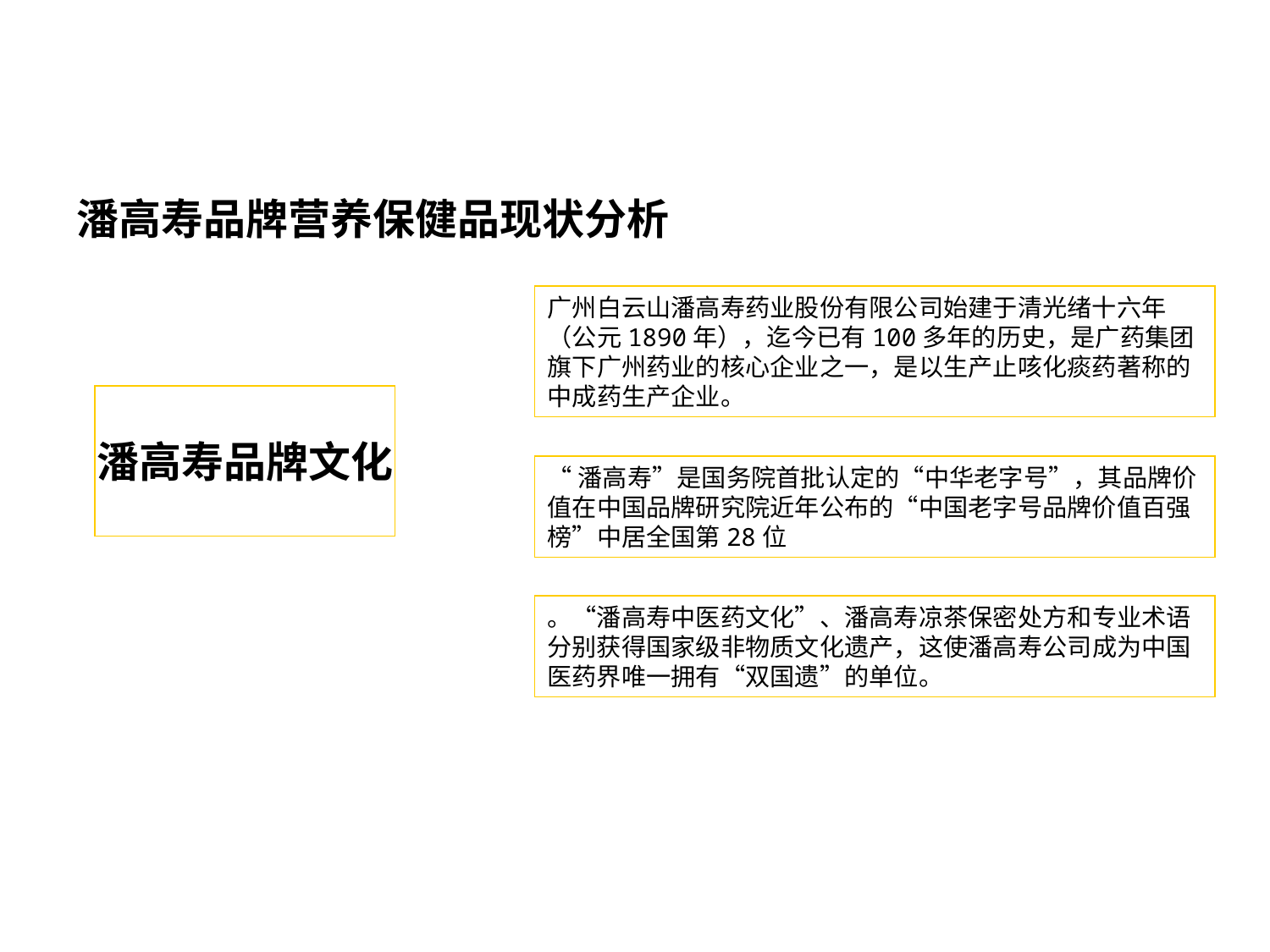

潘高寿品牌营养保健品现状分析

广州白云山潘高寿药业股份有限公司始建于清光绪十六年（公元1890年），迄今已有100多年的历史，是广药集团旗下广州药业的核心企业之一，是以生产止咳化痰药著称的中成药生产企业。
潘高寿品牌文化
“潘高寿”是国务院首批认定的“中华老字号”，其品牌价值在中国品牌研究院近年公布的“中国老字号品牌价值百强榜”中居全国第28位
。“潘高寿中医药文化”、潘高寿凉茶保密处方和专业术语分别获得国家级非物质文化遗产，这使潘高寿公司成为中国医药界唯一拥有“双国遗”的单位。